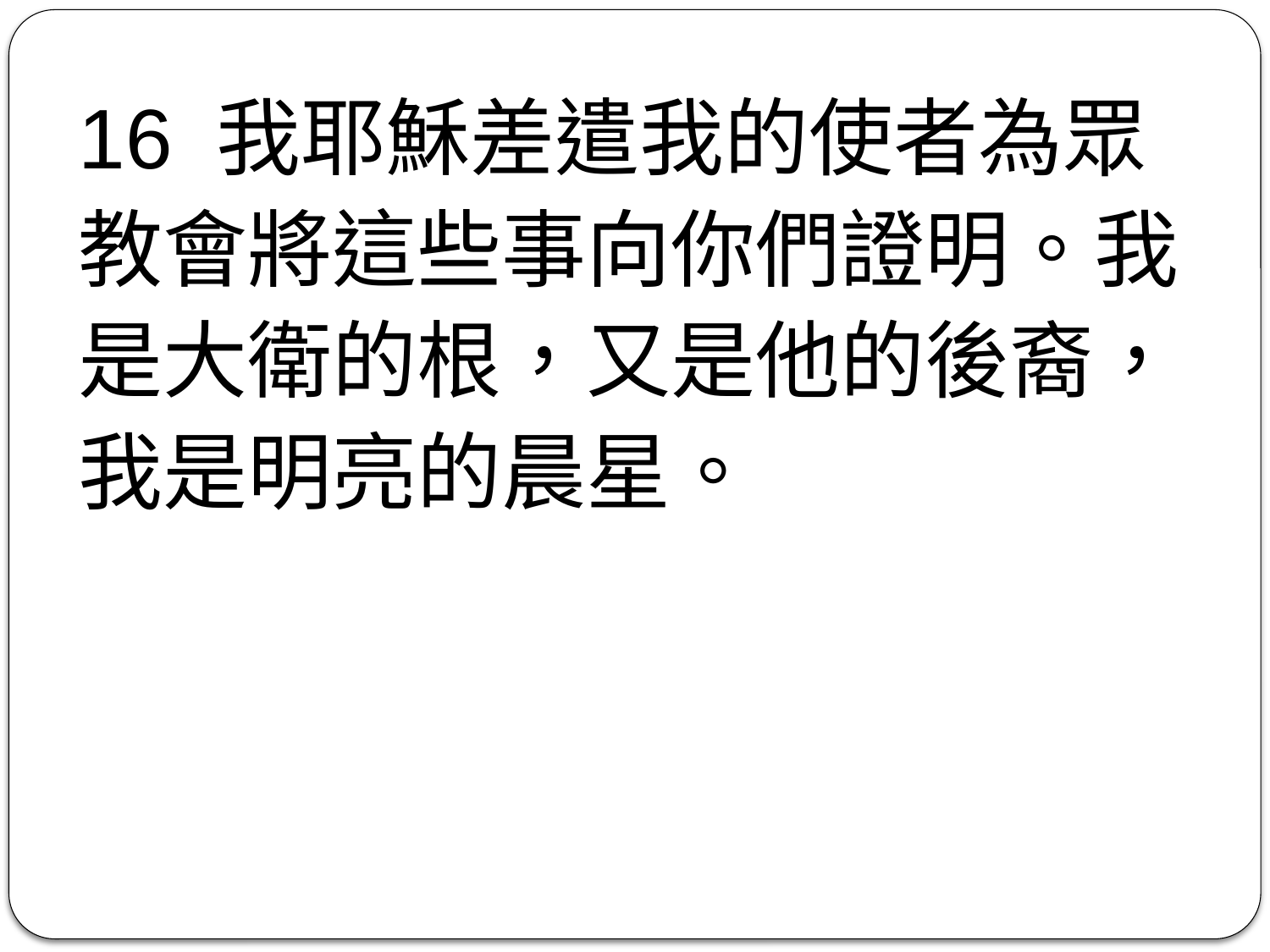

16 我耶穌差遣我的使者為眾教會將這些事向你們證明。我是大衛的根，又是他的後裔，我是明亮的晨星。